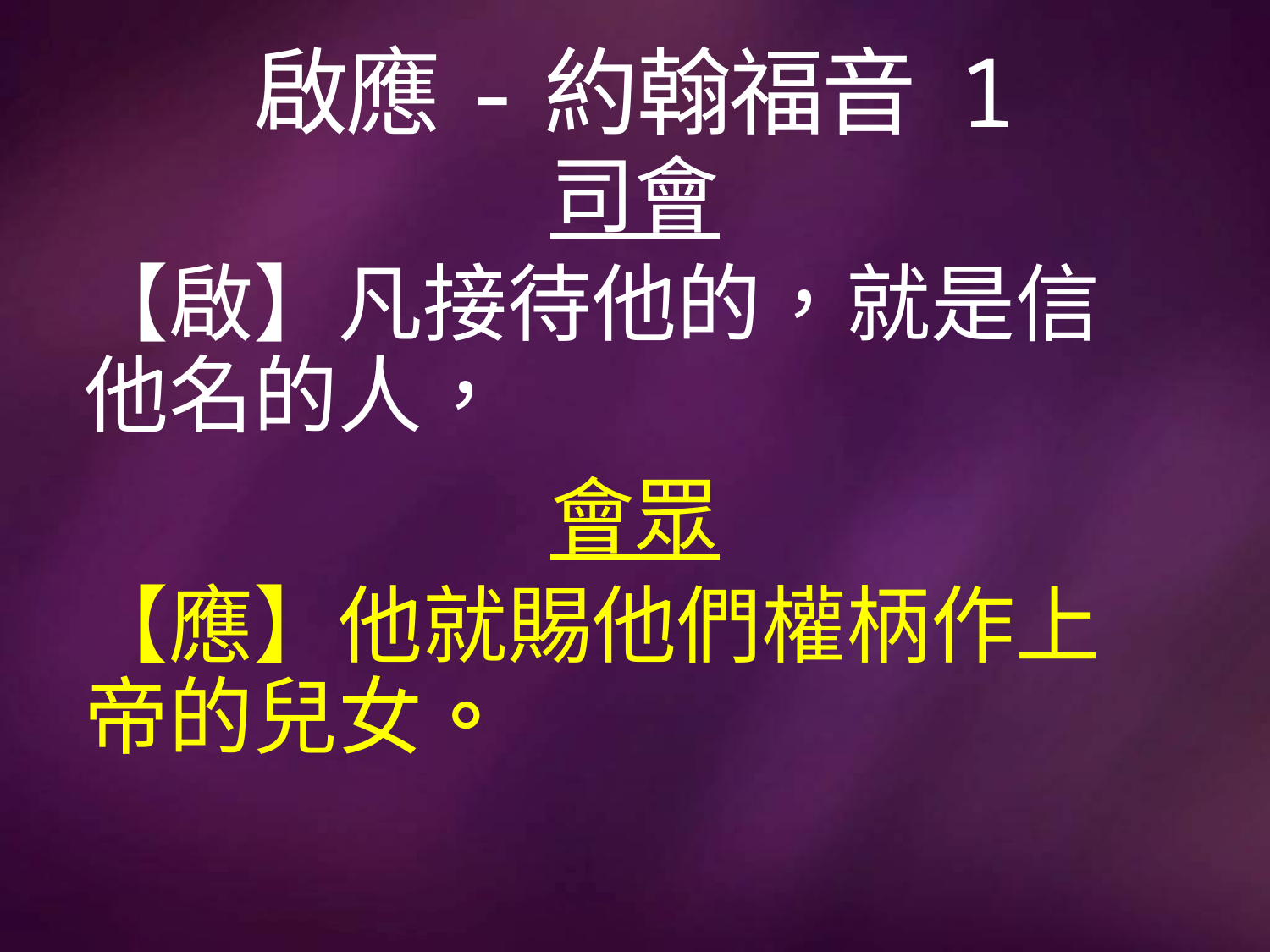

# 啟應-約翰福音 1
司會
【啟】凡接待他的，就是信他名的人，

會眾
【應】他就賜他們權柄作上帝的兒女。